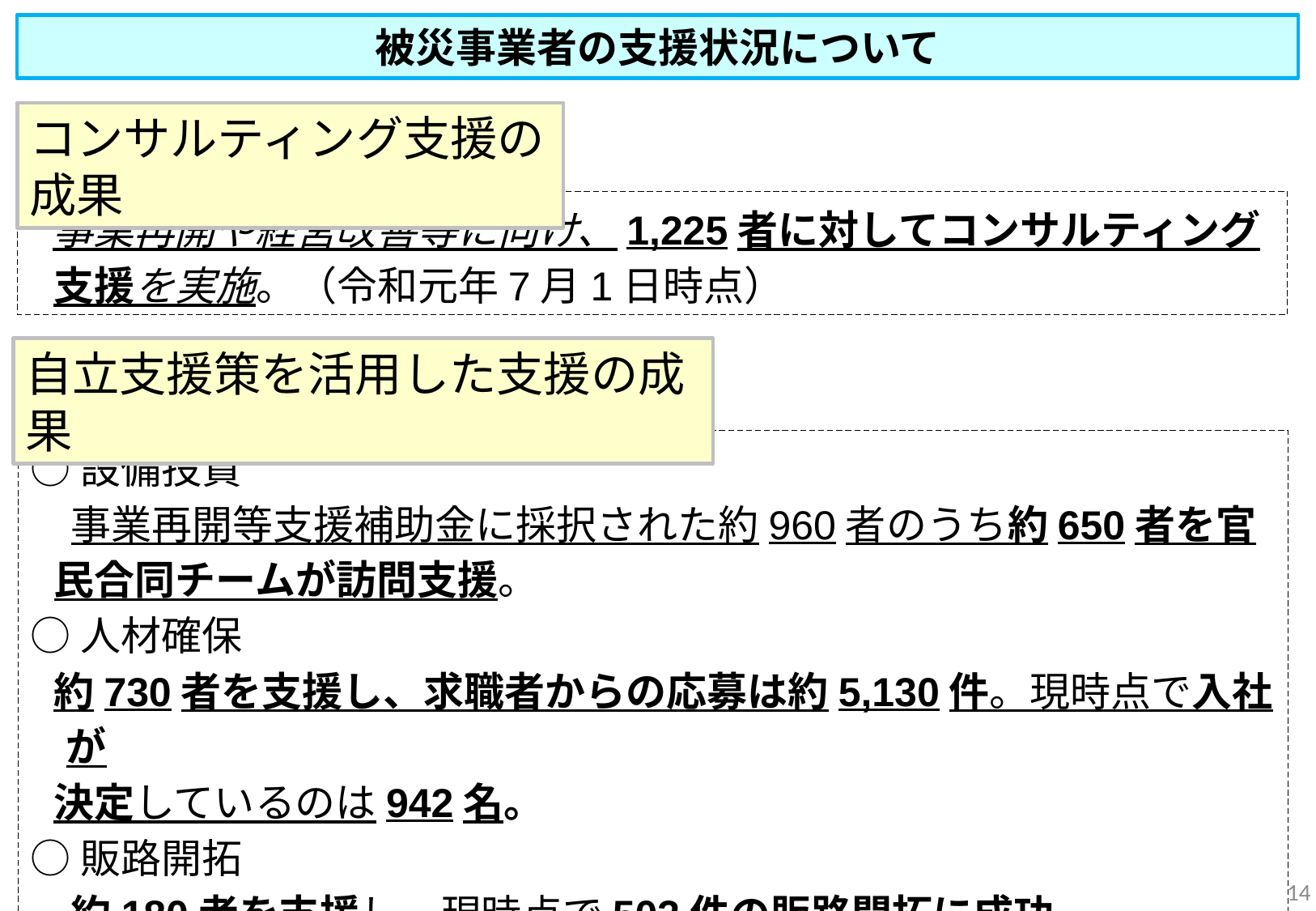

被災事業者の支援状況について
コンサルティング支援の成果
事業再開や経営改善等に向け、1,225者に対してコンサルティング支援を実施。（令和元年7月1日時点）
自立支援策を活用した支援の成果
○設備投資
　事業再開等支援補助金に採択された約960者のうち約650者を官民合同チームが訪問支援。
○人材確保
約730者を支援し、求職者からの応募は約5,130件。現時点で入社が
決定しているのは942名。
○販路開拓
　約180者を支援し、現時点で503件の販路開拓に成功。
14